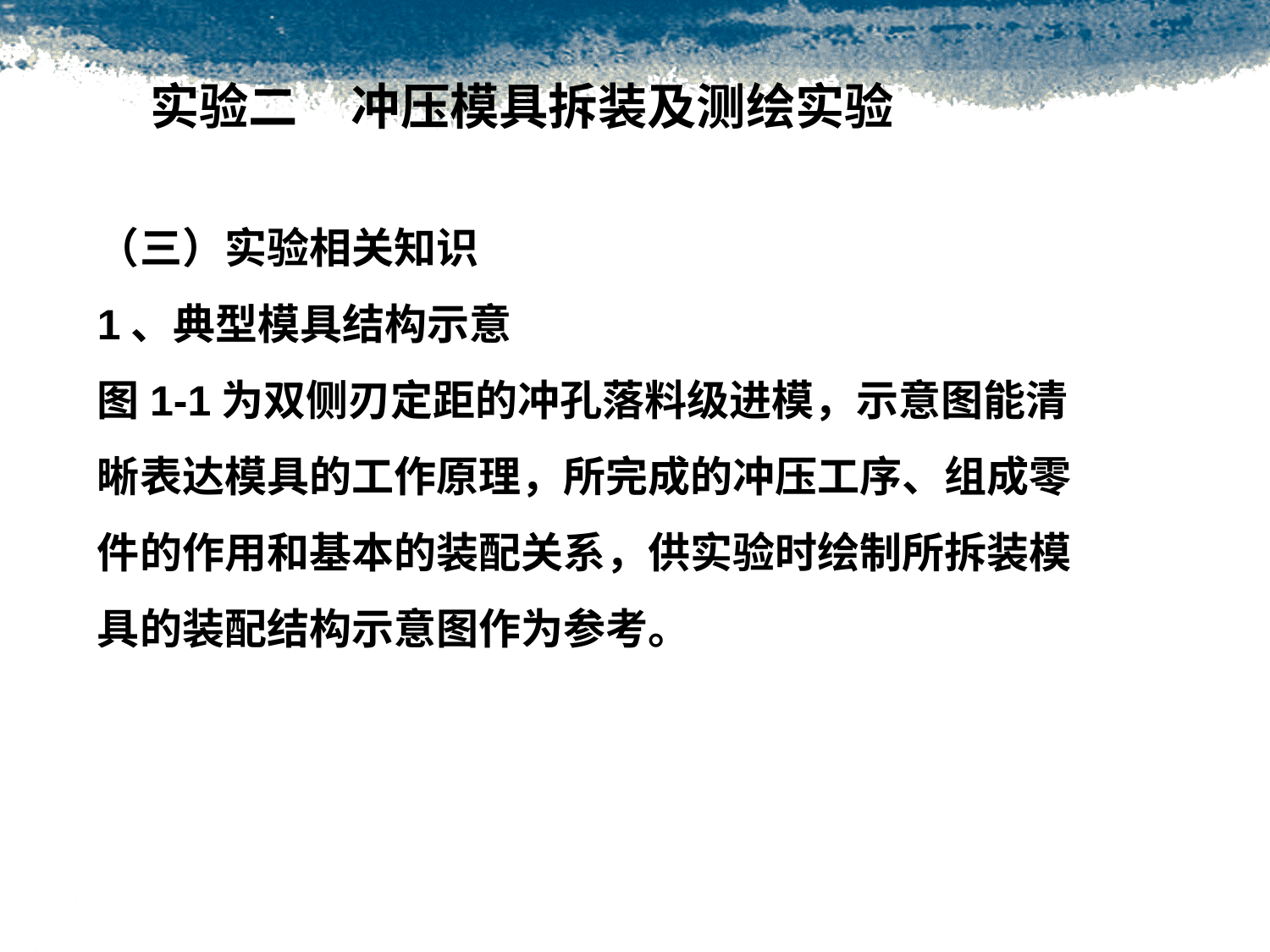

实验二	冲压模具拆装及测绘实验
（三）实验相关知识
1、典型模具结构示意
图1-1为双侧刃定距的冲孔落料级进模，示意图能清晰表达模具的工作原理，所完成的冲压工序、组成零件的作用和基本的装配关系，供实验时绘制所拆装模具的装配结构示意图作为参考。